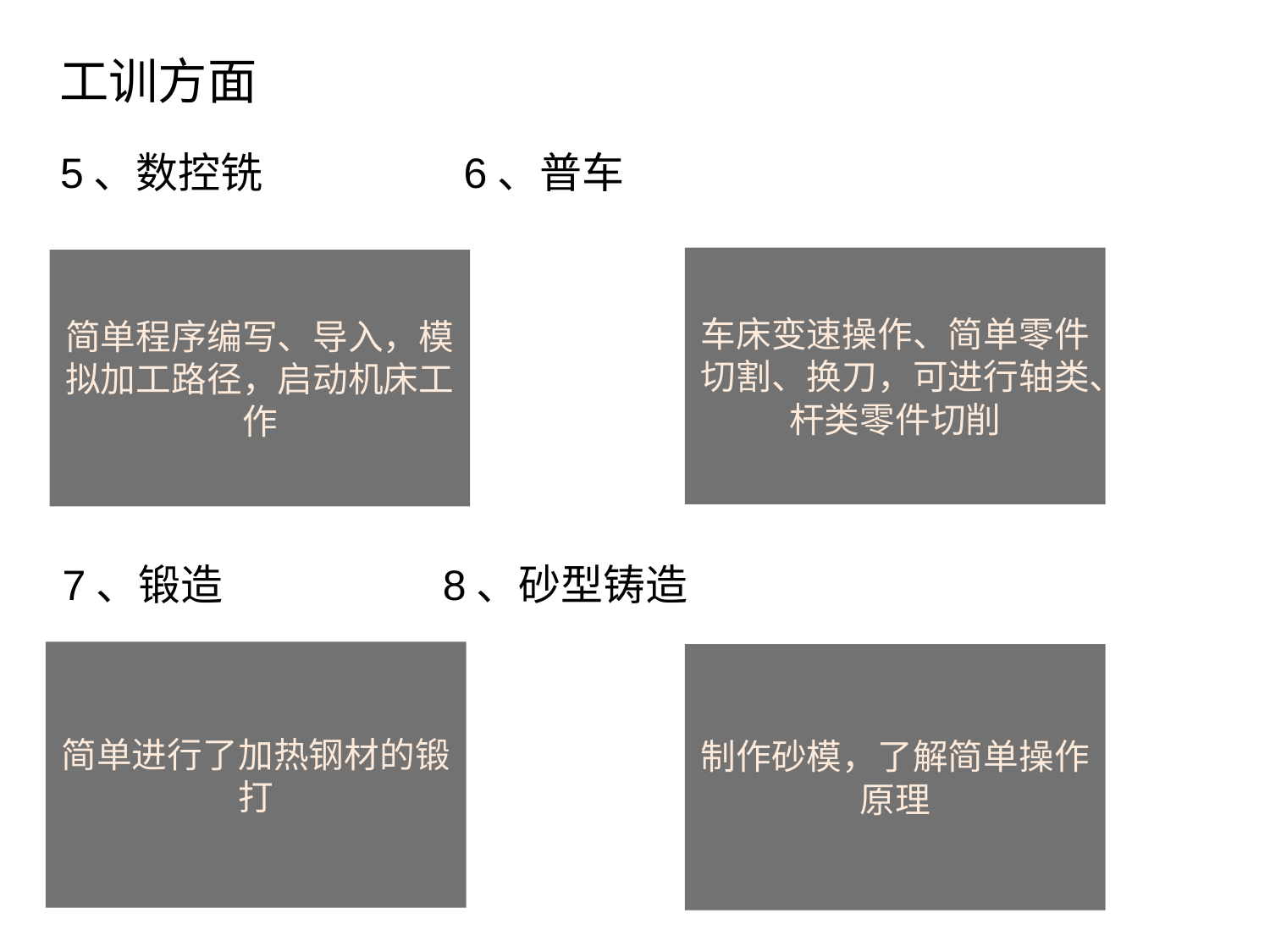

工训方面
5、数控铣                    6、普车
车床变速操作、简单零件切割、换刀，可进行轴类、杆类零件切削
简单程序编写、导入，模拟加工路径，启动机床工作
点击添加文本
点击添加文本
# 7、锻造                      8、砂型铸造
点击添加文本
简单进行了加热钢材的锻打
制作砂模，了解简单操作原理
点击添加文本